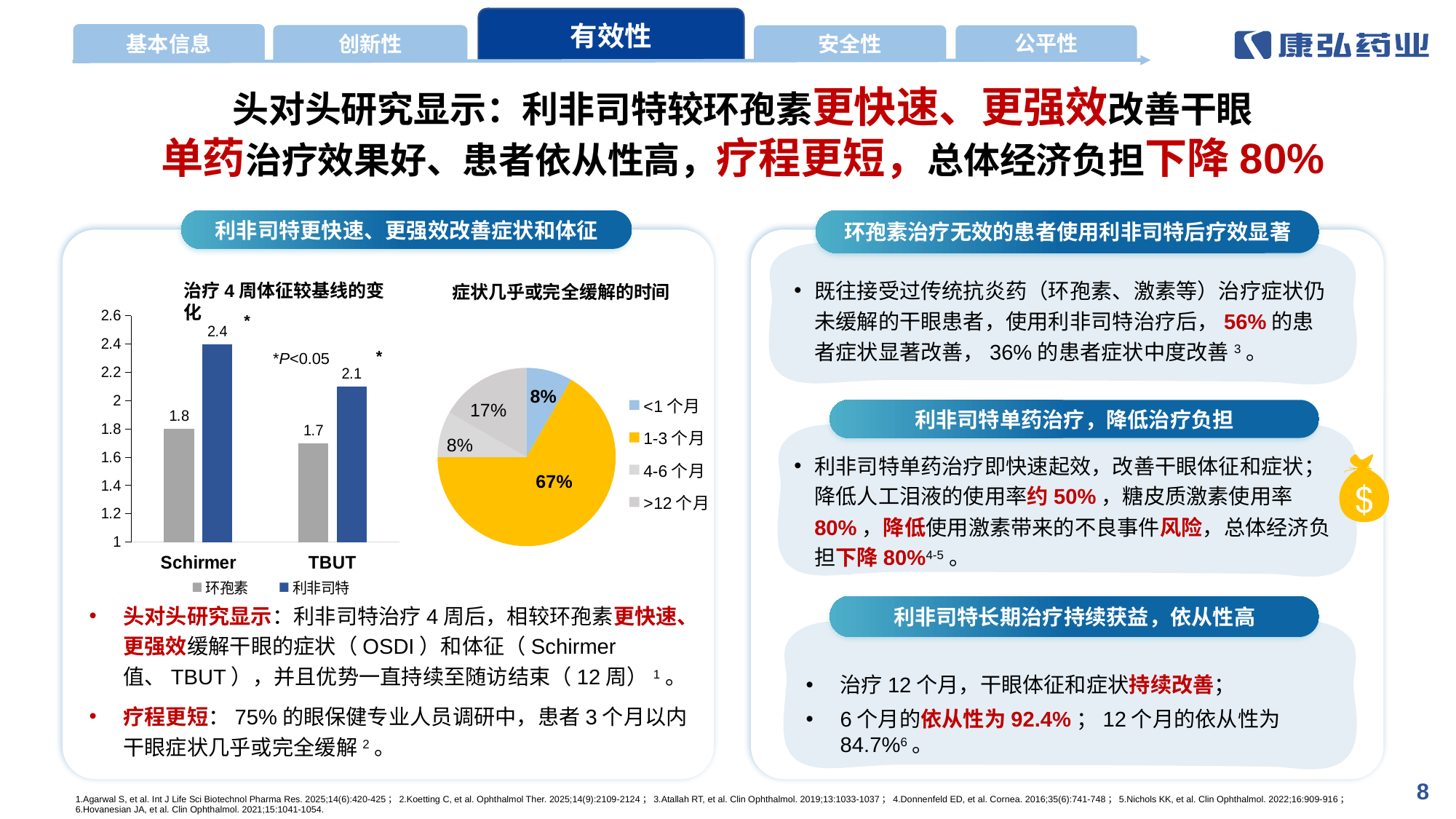

有效性
基本信息
创新性
安全性
公平性

头对头研究显示：利非司特较环孢素更快速、更强效改善干眼
单药治疗效果好、患者依从性高，疗程更短，总体经济负担下降80%
利非司特更快速、更强效改善症状和体征
环孢素治疗无效的患者使用利非司特后疗效显著

既往接受过传统抗炎药（环孢素、激素等）治疗症状仍未缓解的干眼患者，使用利非司特治疗后，56%的患者症状显著改善，36%的患者症状中度改善3。

### Chart

| Category | 环孢素 | 利非司特 |
|---|---|---|
| Schirmer | 1.8 | 2.4 |
| TBUT | 1.7 | 2.1 |
*
*
*P<0.05
治疗4周体征较基线的变化
症状几乎或完全缓解的时间

### Chart

| Category | 利非司特 |
|---|---|
| <1个月 | 0.0833333333333333 |
| 1-3个月 | 0.666666666666667 |
| 4-6个月 | 0.0833333333333333 |
| 7-12个月 | 0.0 |
| >12个月 | 0.166666666666667 |
利非司特单药治疗，降低治疗负担

利非司特单药治疗即快速起效，改善干眼体征和症状；降低人工泪液的使用率约50%，糖皮质激素使用率80%，降低使用激素带来的不良事件风险，总体经济负担下降80%4-5。

头对头研究显示：利非司特治疗4周后，相较环孢素更快速、更强效缓解干眼的症状（OSDI）和体征（Schirmer值、TBUT），并且优势一直持续至随访结束（12周）1。
疗程更短：75%的眼保健专业人员调研中，患者3个月以内干眼症状几乎或完全缓解2。
利非司特长期治疗持续获益，依从性高

治疗12个月，干眼体征和症状持续改善；
6个月的依从性为92.4%；12个月的依从性为84.7%6。
1.Agarwal S, et al. Int J Life Sci Biotechnol Pharma Res. 2025;14(6):420-425；2.Koetting C, et al. Ophthalmol Ther. 2025;14(9):2109-2124；3.Atallah RT, et al. Clin Ophthalmol. 2019;13:1033-1037；4.Donnenfeld ED, et al. Cornea. 2016;35(6):741-748；5.Nichols KK, et al. Clin Ophthalmol. 2022;16:909-916；6.Hovanesian JA, et al. Clin Ophthalmol. 2021;15:1041-1054.

8